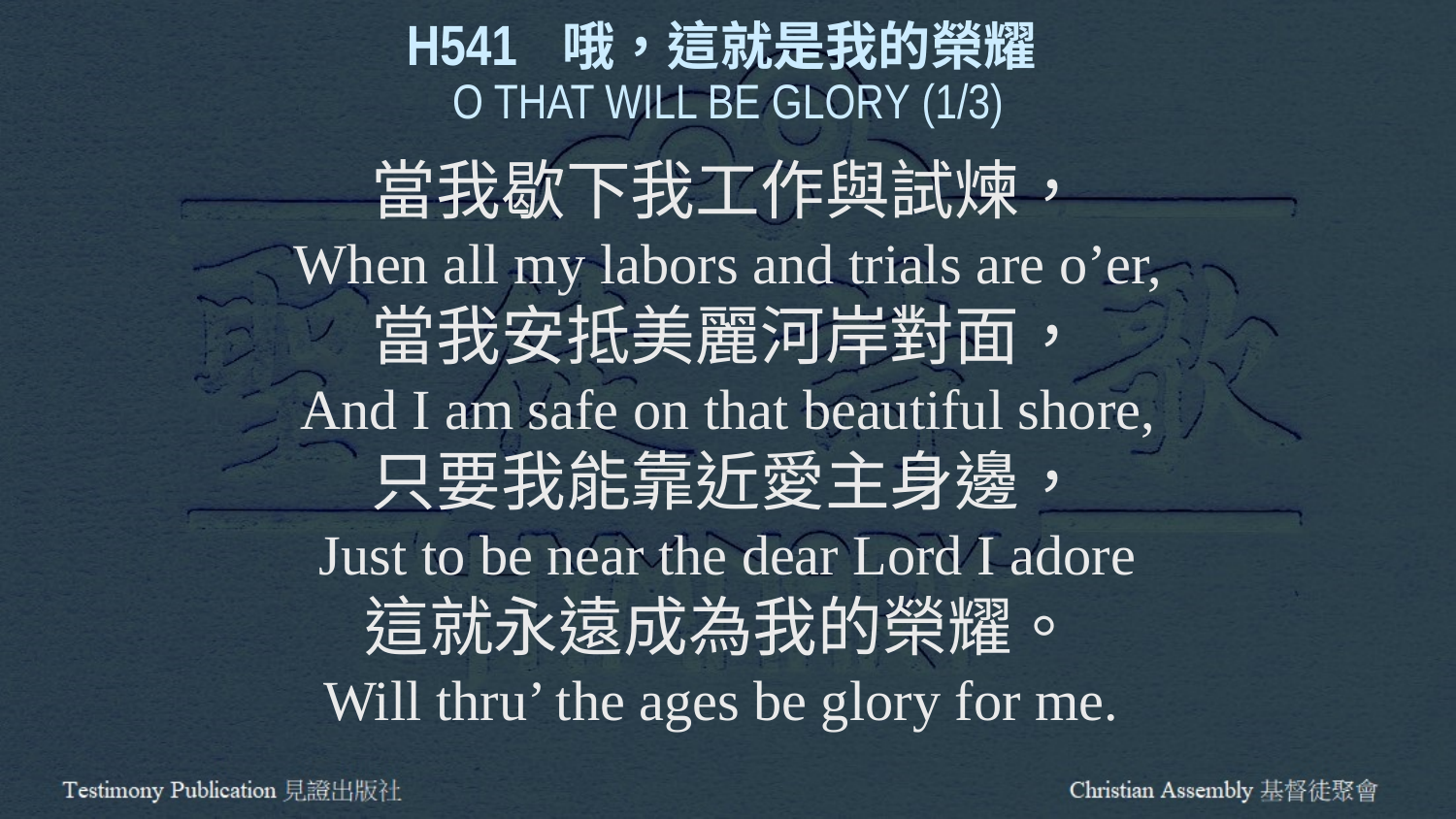

H541   哦，這就是我的榮耀
O THAT WILL BE GLORY (1/3)
當我歇下我工作與試煉，
When all my labors and trials are o’er,
當我安抵美麗河岸對面，
And I am safe on that beautiful shore,
只要我能靠近愛主身邊，
Just to be near the dear Lord I adore
這就永遠成為我的榮耀。
Will thru’ the ages be glory for me.